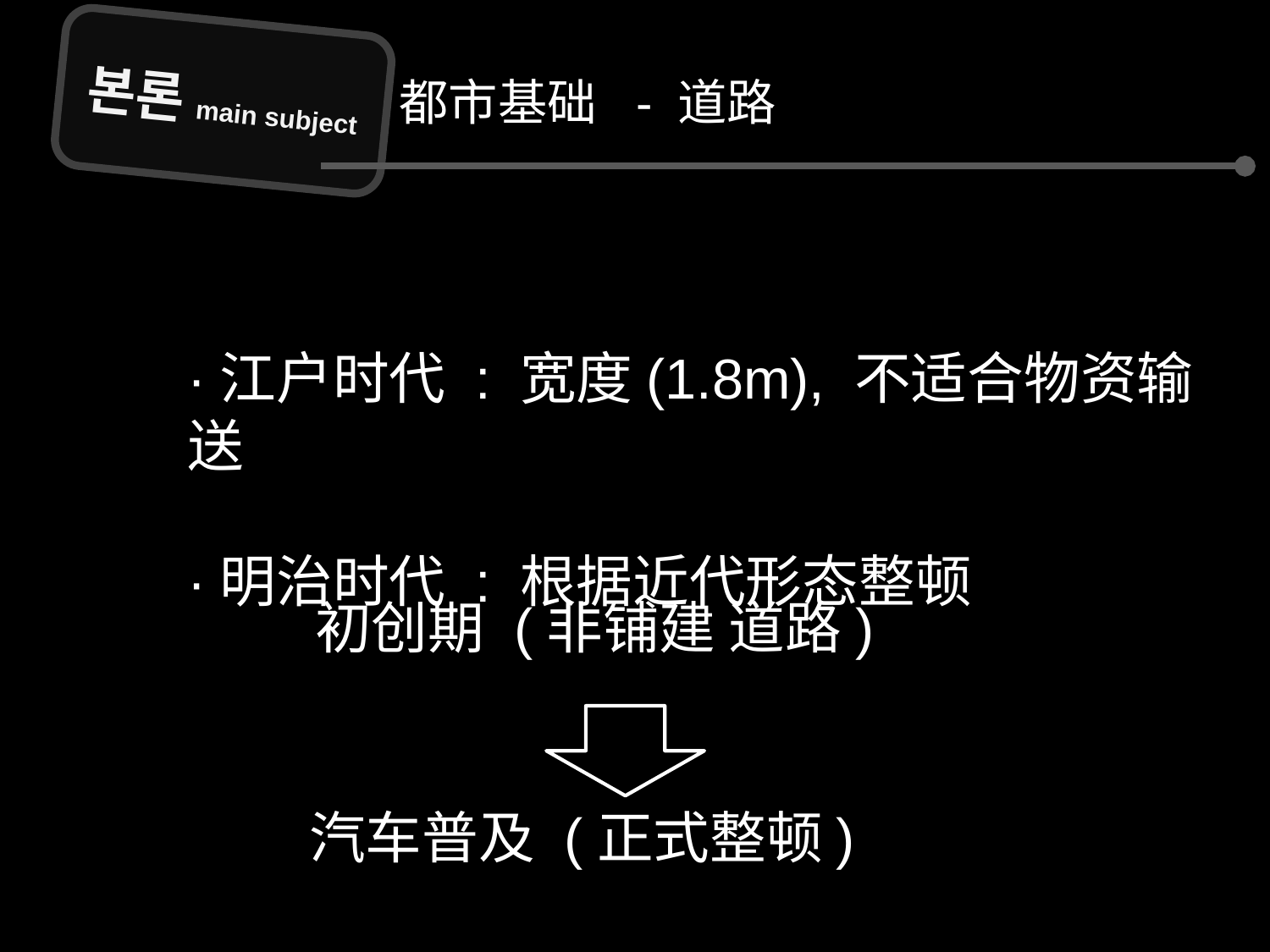

본론main subject
都市基础  - 道路
·江户时代 : 宽度(1.8m), 不适合物资输送

·明治时代 : 根据近代形态整顿
         初创期 (非铺建 道路)

         汽车普及 (正式整顿)